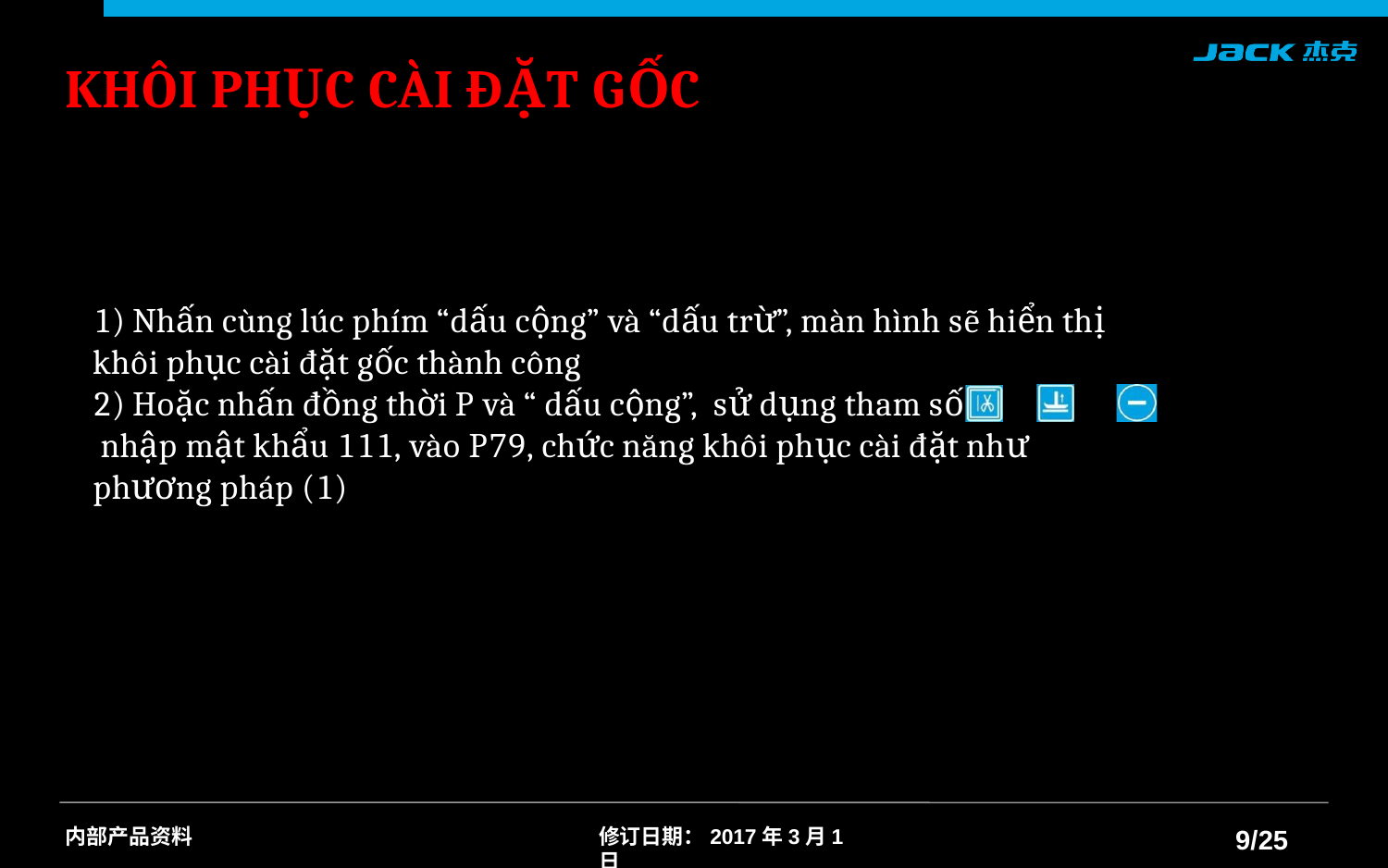

KHÔI PHỤC CÀI ĐẶT GỐC
1) Nhấn cùng lúc phím “dấu cộng” và “dấu trừ”, màn hình sẽ hiển thị khôi phục cài đặt gốc thành công
2) Hoặc nhấn đồng thời P và “ dấu cộng”,  sử dụng tham số
 nhập mật khẩu 111, vào P79, chức năng khôi phục cài đặt như phương pháp (1)

9/25
内部产品资料
修订日期：2017年3月1日